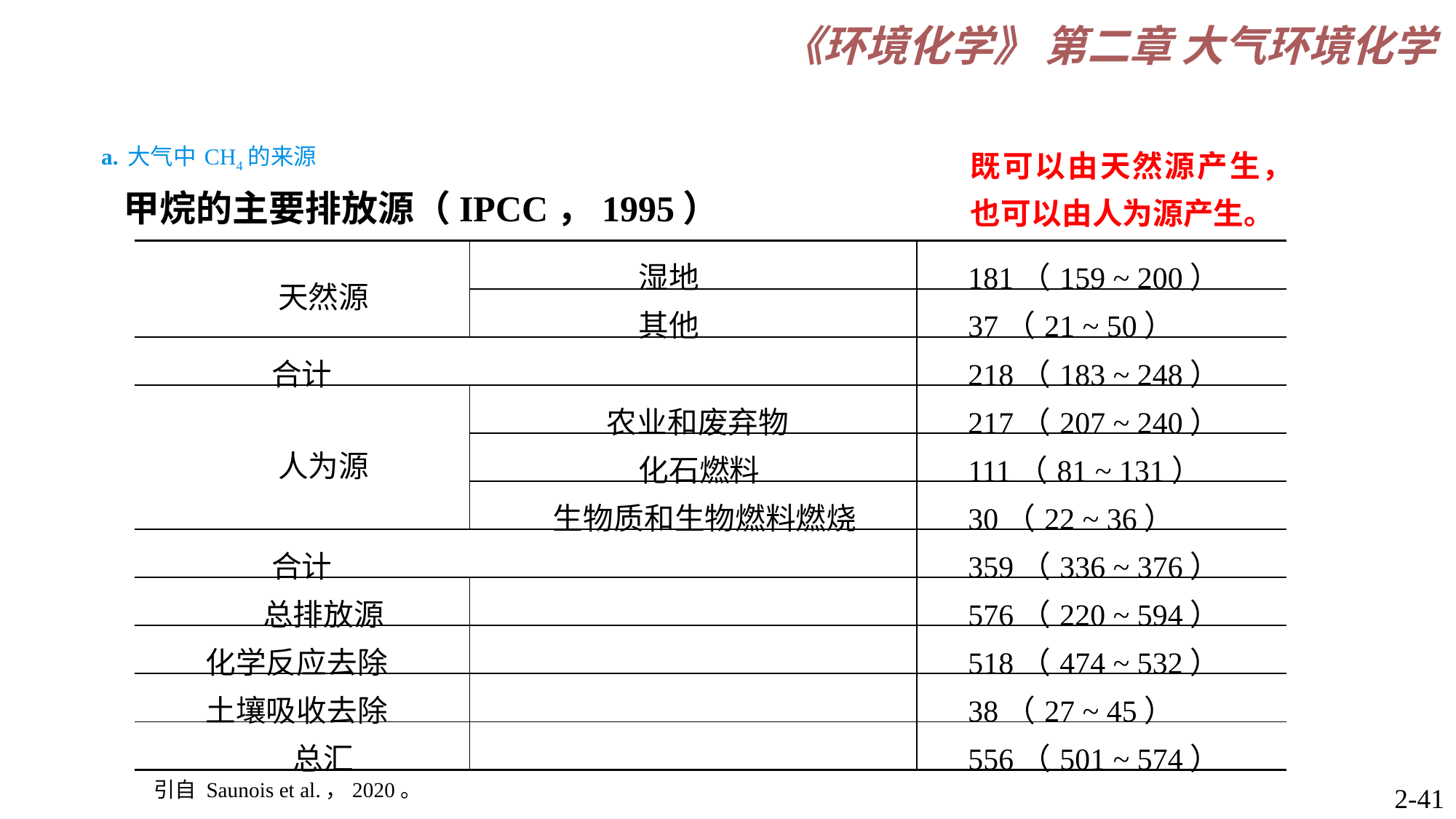

a. 大气中 CH4 的来源
既可以由天然源产生，也可以由人为源产生。
 甲烷的主要排放源（IPCC，1995）
| 天然源 | 湿地 | 181（159 ~ 200） |
| --- | --- | --- |
|  | 其他 | 37（21 ~ 50） |
| 合计 |  | 218（183 ~ 248） |
| 人为源 | 农业和废弃物 | 217（207 ~ 240） |
|  | 化石燃料 | 111（81 ~ 131） |
|  | 生物质和生物燃料燃烧 | 30（22 ~ 36） |
| 合计 |  | 359（336 ~ 376） |
| 总排放源 |  | 576（220 ~ 594） |
| 化学反应去除 |  | 518（474 ~ 532） |
| 土壤吸收去除 |  | 38（27 ~ 45） |
| 总汇 |  | 556（501 ~ 574） |
2-41
引自 Saunois et al.，2020。